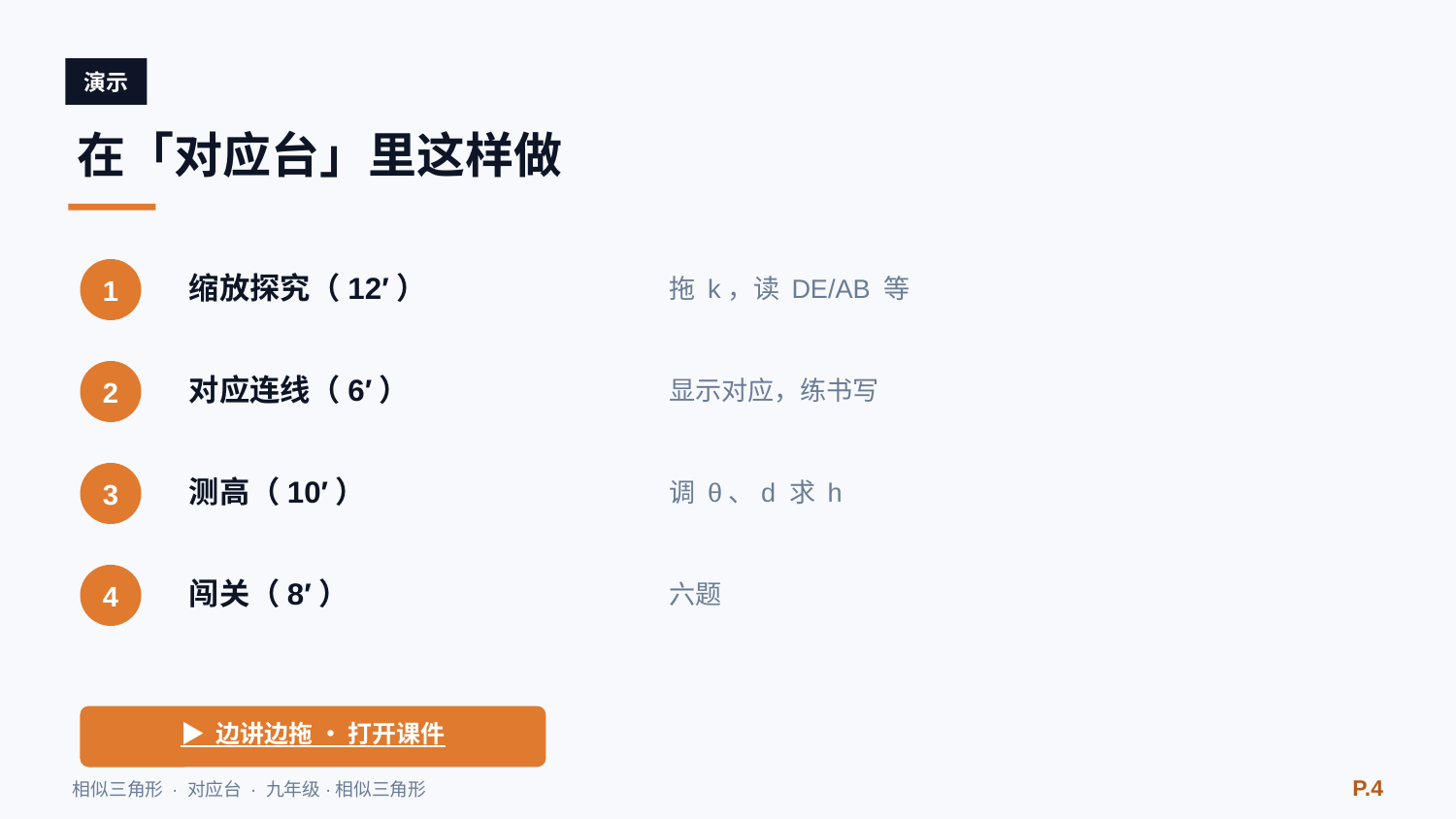

演示

在「对应台」里这样做

缩放探究（12′）
拖 k，读 DE/AB 等

1
对应连线（6′）
显示对应，练书写

2
测高（10′）
调 θ、d 求 h

3
闯关（8′）
六题

4
▶  边讲边拖 · 打开课件

P.4
相似三角形 · 对应台 · 九年级·相似三角形